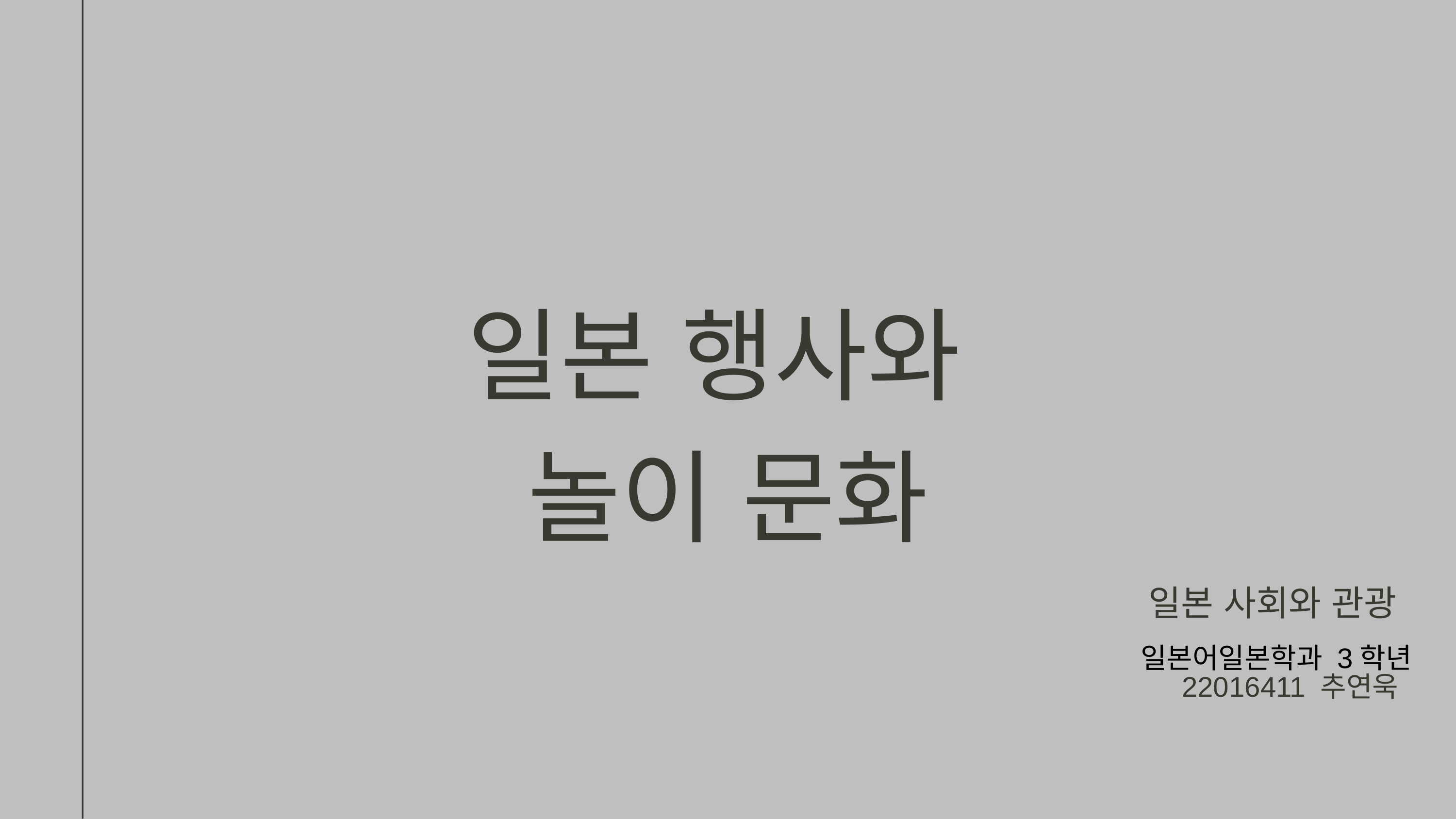

일본 행사와
놀이 문화
일본 사회와 관광
일본어일본학과 3학년
                22016411 추연욱